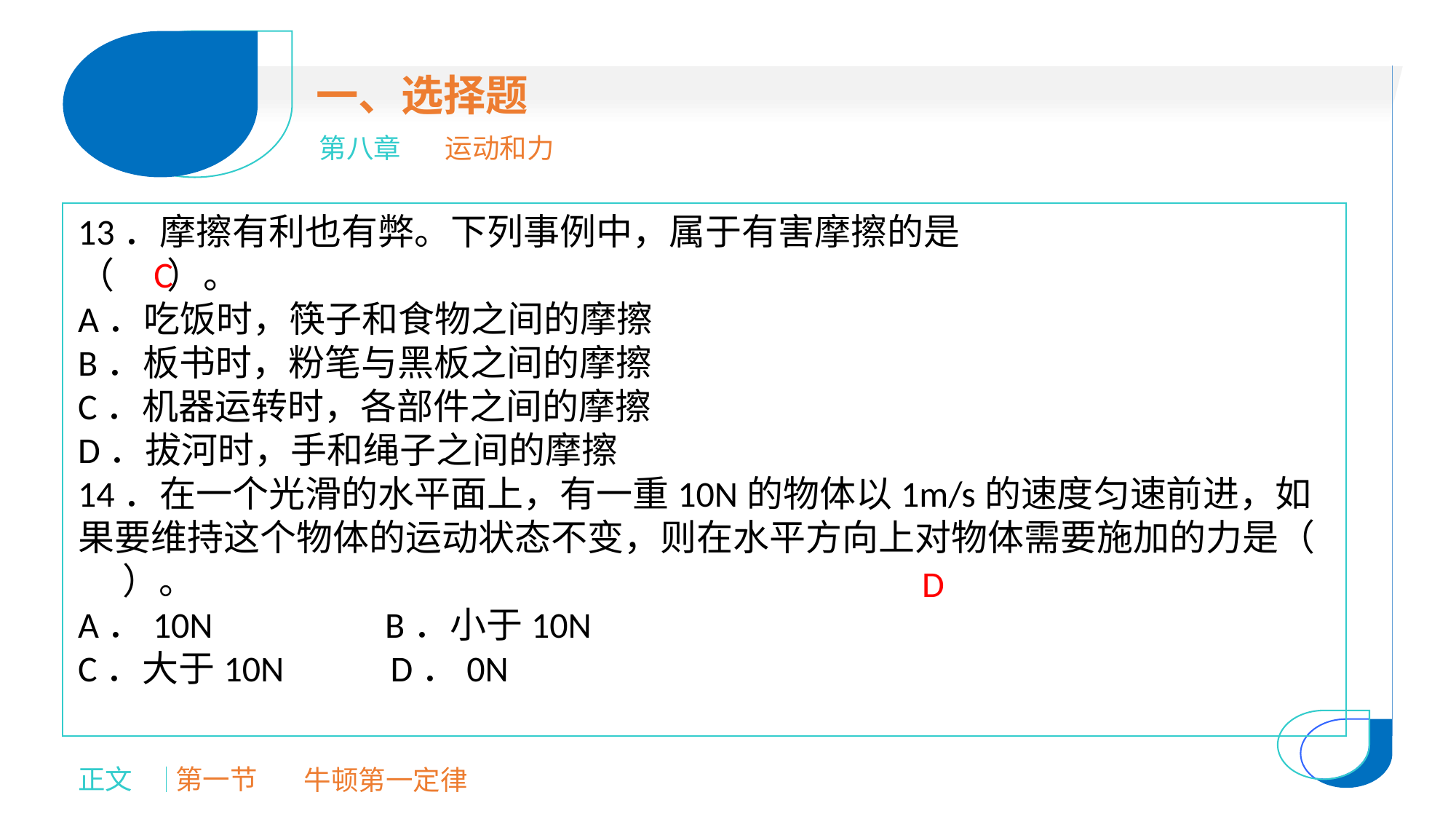

一、选择题

第八章
运动和力

13．摩擦有利也有弊。下列事例中，属于有害摩擦的是
（  　）。
A．吃饭时，筷子和食物之间的摩擦
B．板书时，粉笔与黑板之间的摩擦
C．机器运转时，各部件之间的摩擦
D．拔河时，手和绳子之间的摩擦
14．在一个光滑的水平面上，有一重10N的物体以1m/s的速度匀速前进，如果要维持这个物体的运动状态不变，则在水平方向上对物体需要施加的力是（ 　 ）。
A．10N                     B．小于10N
C．大于10N             D．0N
C
D

正文
第一节
牛顿第一定律